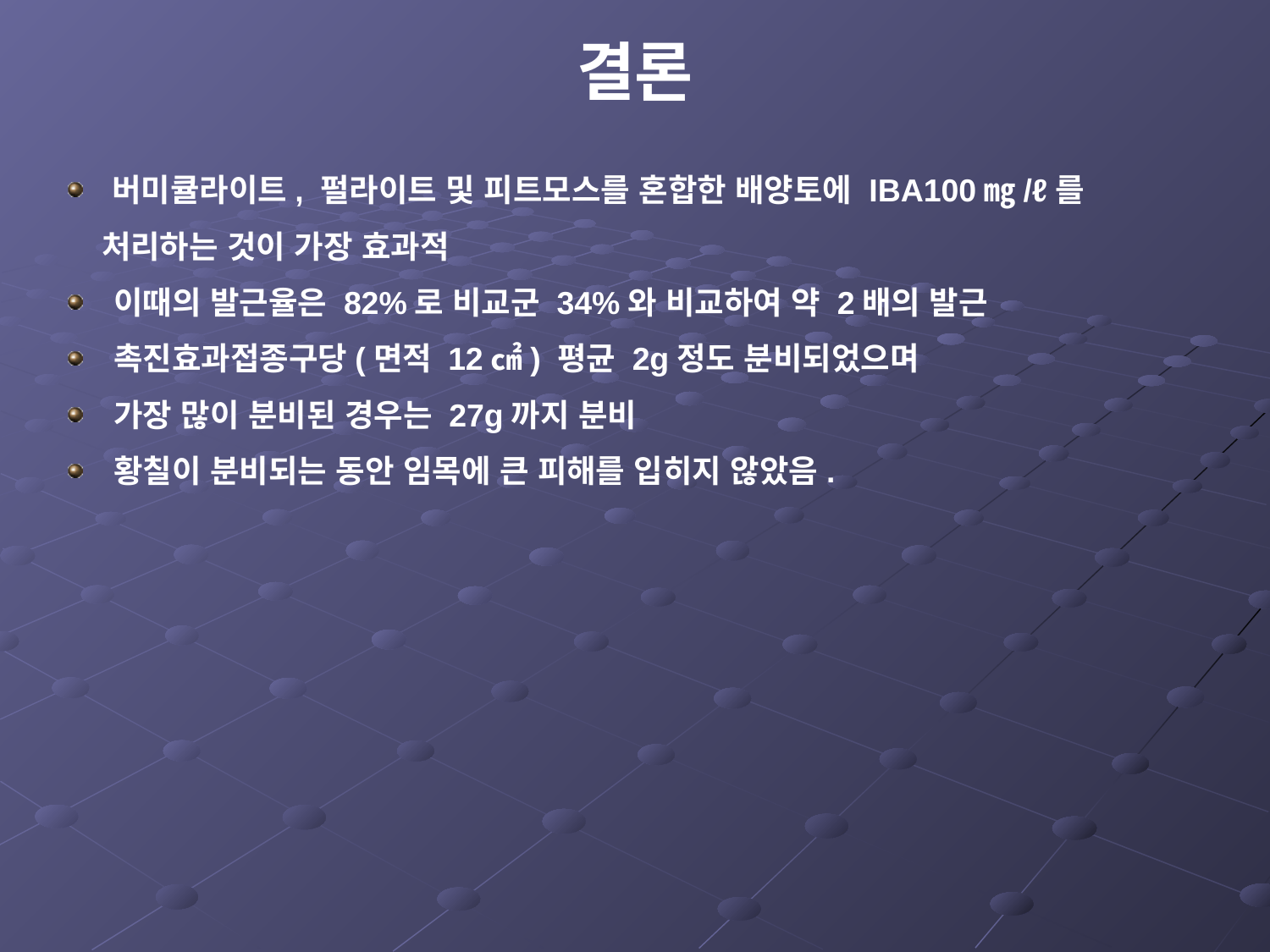

# 결론
 버미큘라이트, 펄라이트 및 피트모스를 혼합한 배양토에 IBA100㎎/ℓ를
   처리하는 것이 가장 효과적
 이때의 발근율은 82%로 비교군 34%와 비교하여 약 2배의 발근
 촉진효과접종구당(면적 12㎠) 평균 2g정도 분비되었으며
 가장 많이 분비된 경우는 27g까지 분비
 황칠이 분비되는 동안 임목에 큰 피해를 입히지 않았음.